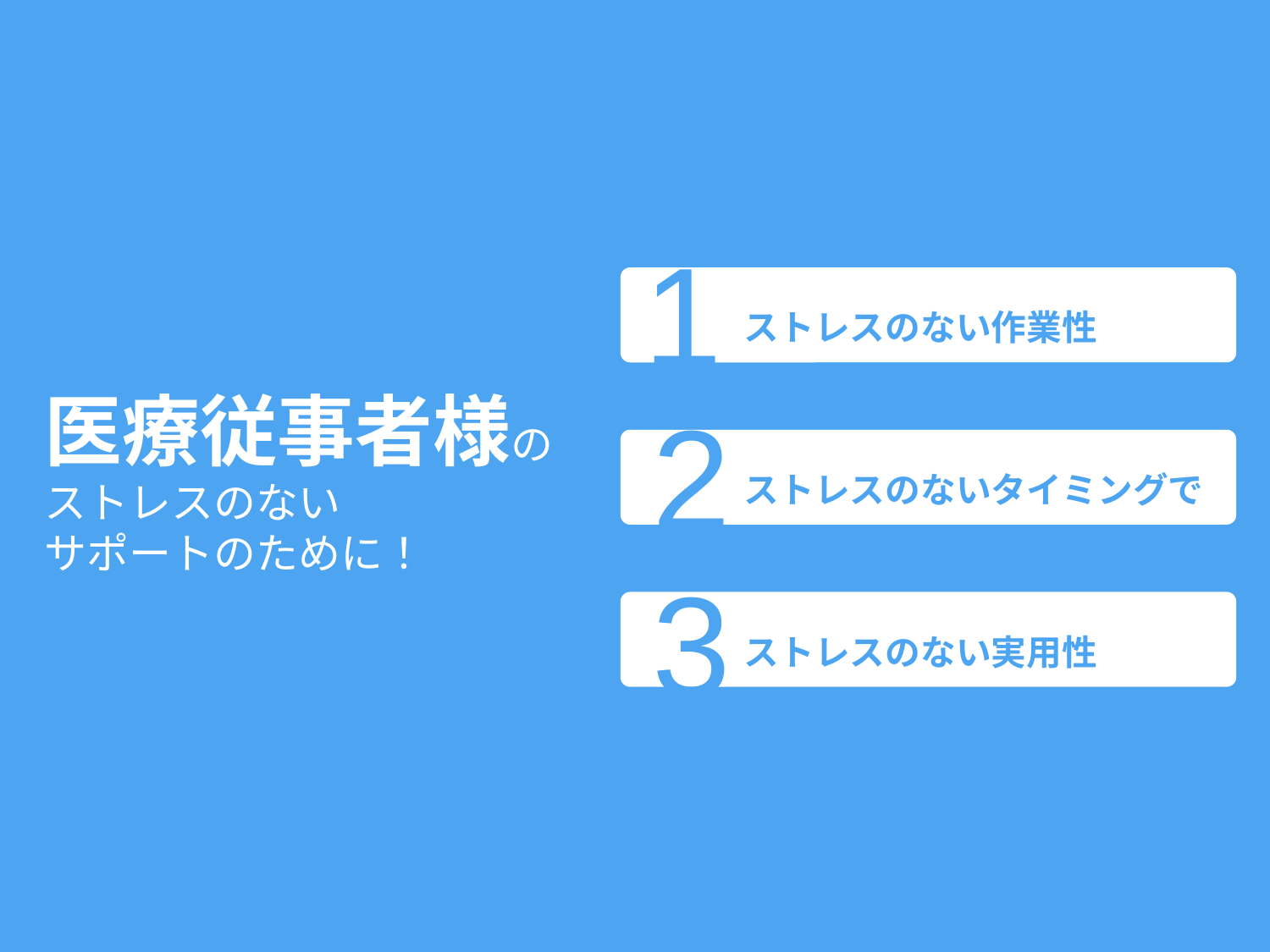

1
        　ストレスのない作業性
医療従事者様の
ストレスのない
サポートのために！
2
        　ストレスのないタイミングで
3
        　ストレスのない実用性